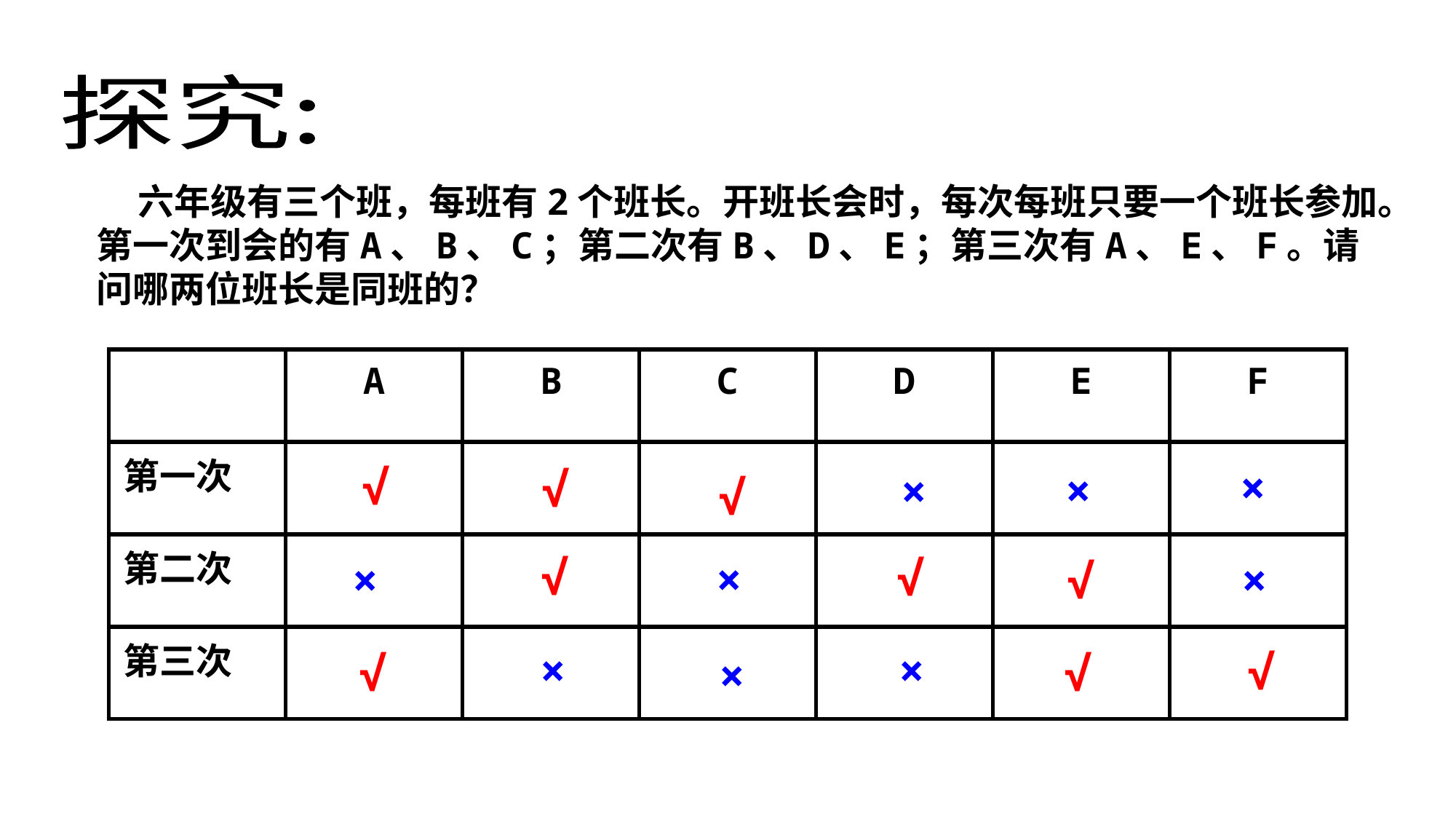

探究:
    六年级有三个班，每班有2个班长。开班长会时，每次每班只要一个班长参加。第一次到会的有A、B、C；第二次有B、D、E；第三次有A、E、F。请问哪两位班长是同班的？
|  | A | B | C | D | E | F |
| --- | --- | --- | --- | --- | --- | --- |
| 第一次 |  |  |  |  |  |  |
| 第二次 |  |  |  |  |  |  |
| 第三次 |  |  |  |  |  |  |
√
×
√
×
×
√
√
√
×
×
×
√
×
×
√
√
√
×